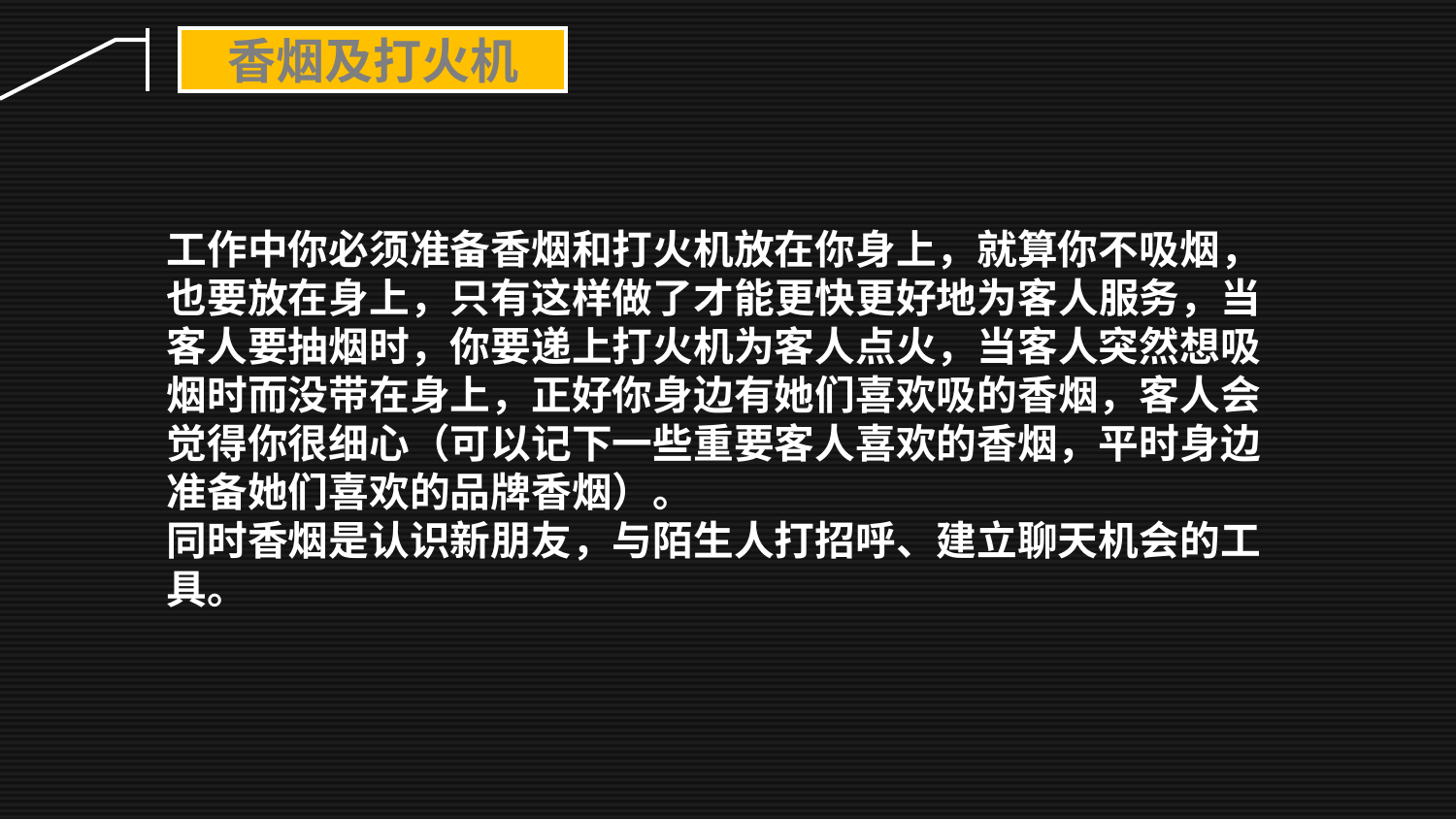

香烟及打火机
工作中你必须准备香烟和打火机放在你身上，就算你不吸烟，也要放在身上，只有这样做了才能更快更好地为客人服务，当客人要抽烟时，你要递上打火机为客人点火，当客人突然想吸烟时而没带在身上，正好你身边有她们喜欢吸的香烟，客人会觉得你很细心（可以记下一些重要客人喜欢的香烟，平时身边准备她们喜欢的品牌香烟）。
同时香烟是认识新朋友，与陌生人打招呼、建立聊天机会的工具。